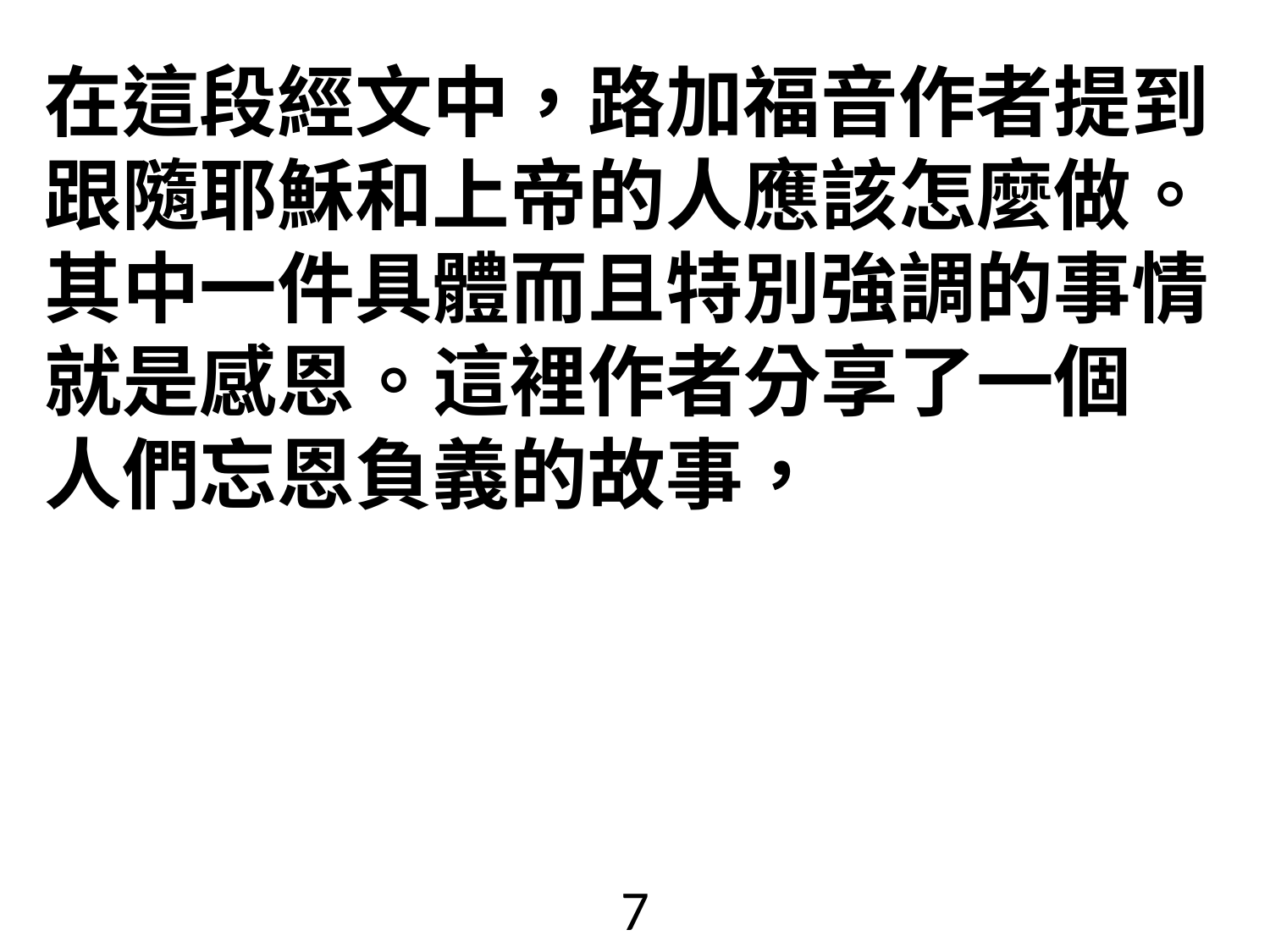

# 在這段經文中，路加福音作者提到跟隨耶穌和上帝的人應該怎麼做。其中一件具體而且特別強調的事情就是感恩。這裡作者分享了一個 人們忘恩負義的故事，
7